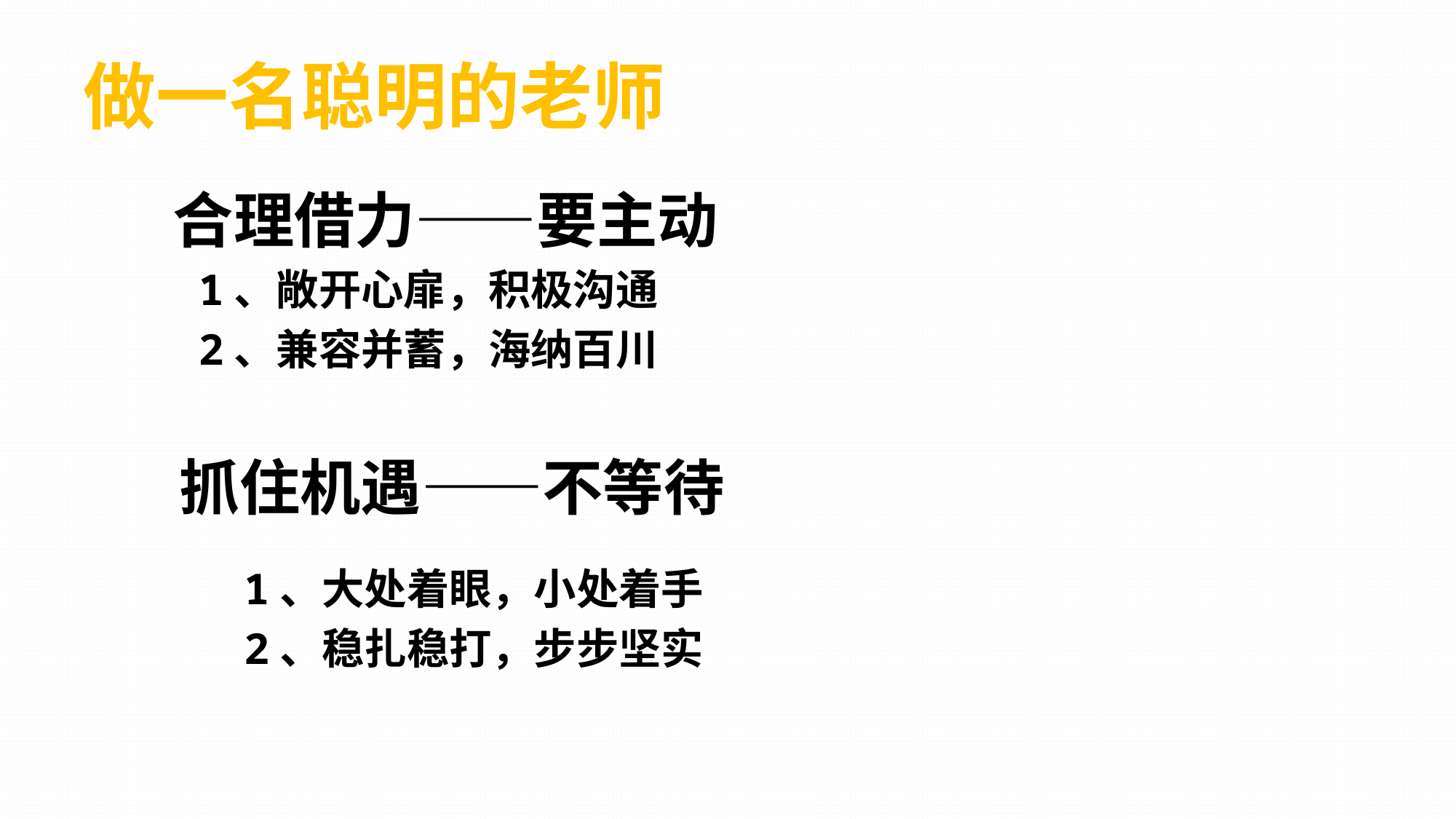

# 做一名聪明的老师
合理借力——要主动
 1、敞开心扉，积极沟通
 2、兼容并蓄，海纳百川
抓住机遇——不等待
1、大处着眼，小处着手
2、稳扎稳打，步步坚实